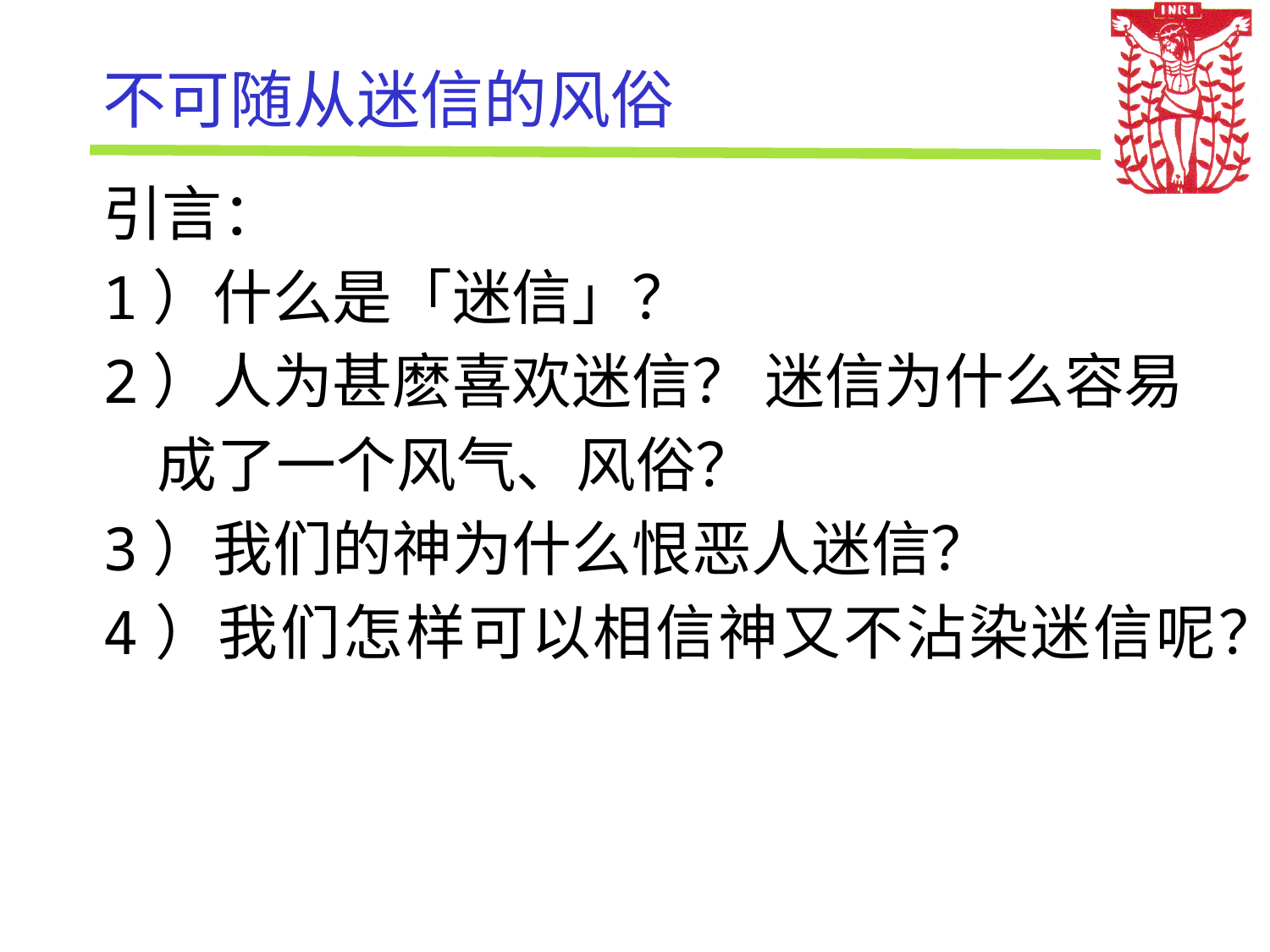

# 不可随从迷信的风俗
引言：
1）什么是「迷信」？
2）人为甚麽喜欢迷信？ 迷信为什么容易
   成了一个风气、风俗？
3）我们的神为什么恨恶人迷信？
4）我们怎样可以相信神又不沾染迷信呢？